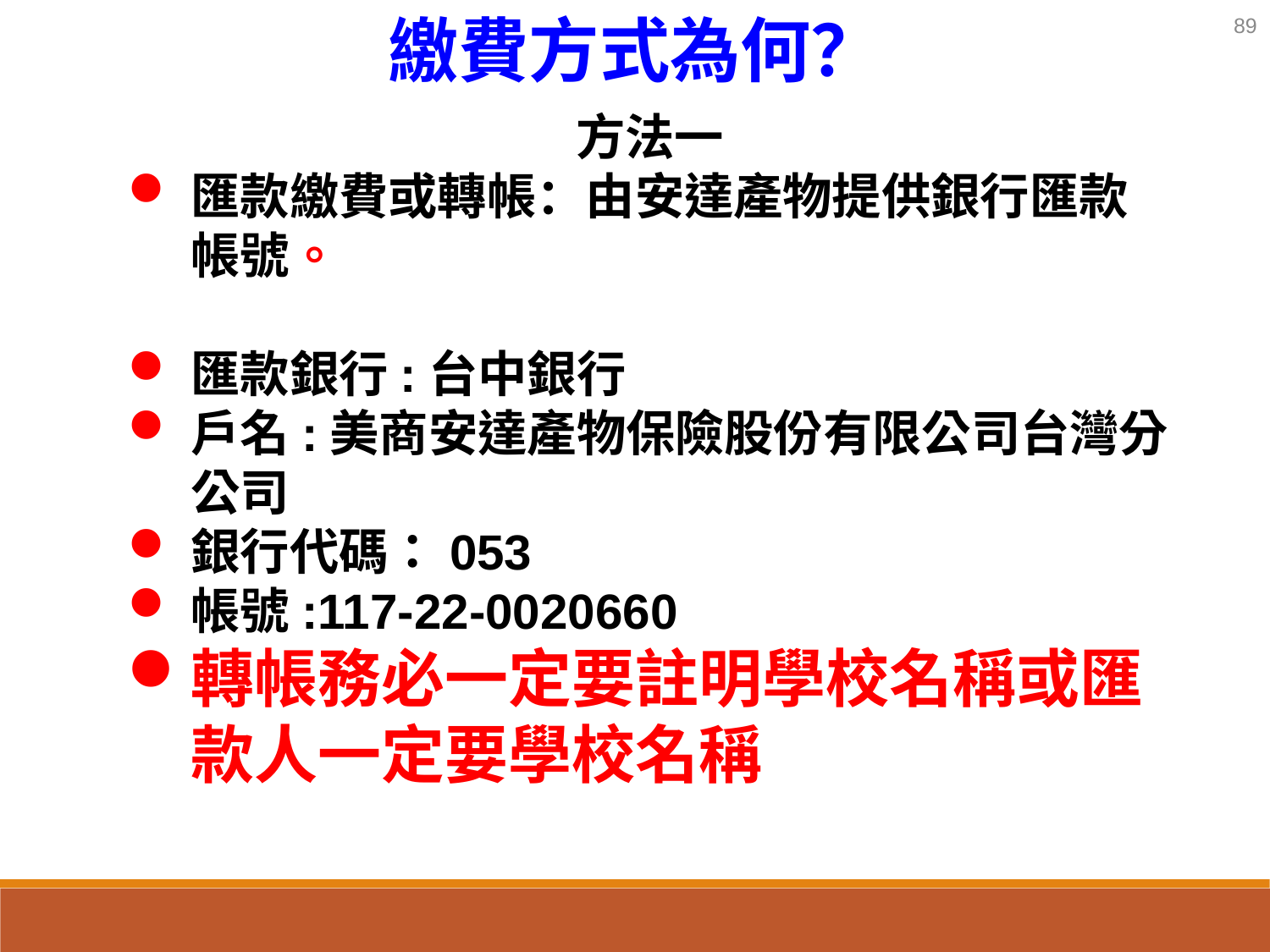

繳費方式為何？
89
方法一
匯款繳費或轉帳：由安達產物提供銀行匯款帳號。

匯款銀行:台中銀行
戶名:美商安達產物保險股份有限公司台灣分公司
銀行代碼：053
帳號:117-22-0020660
轉帳務必一定要註明學校名稱或匯款人一定要學校名稱